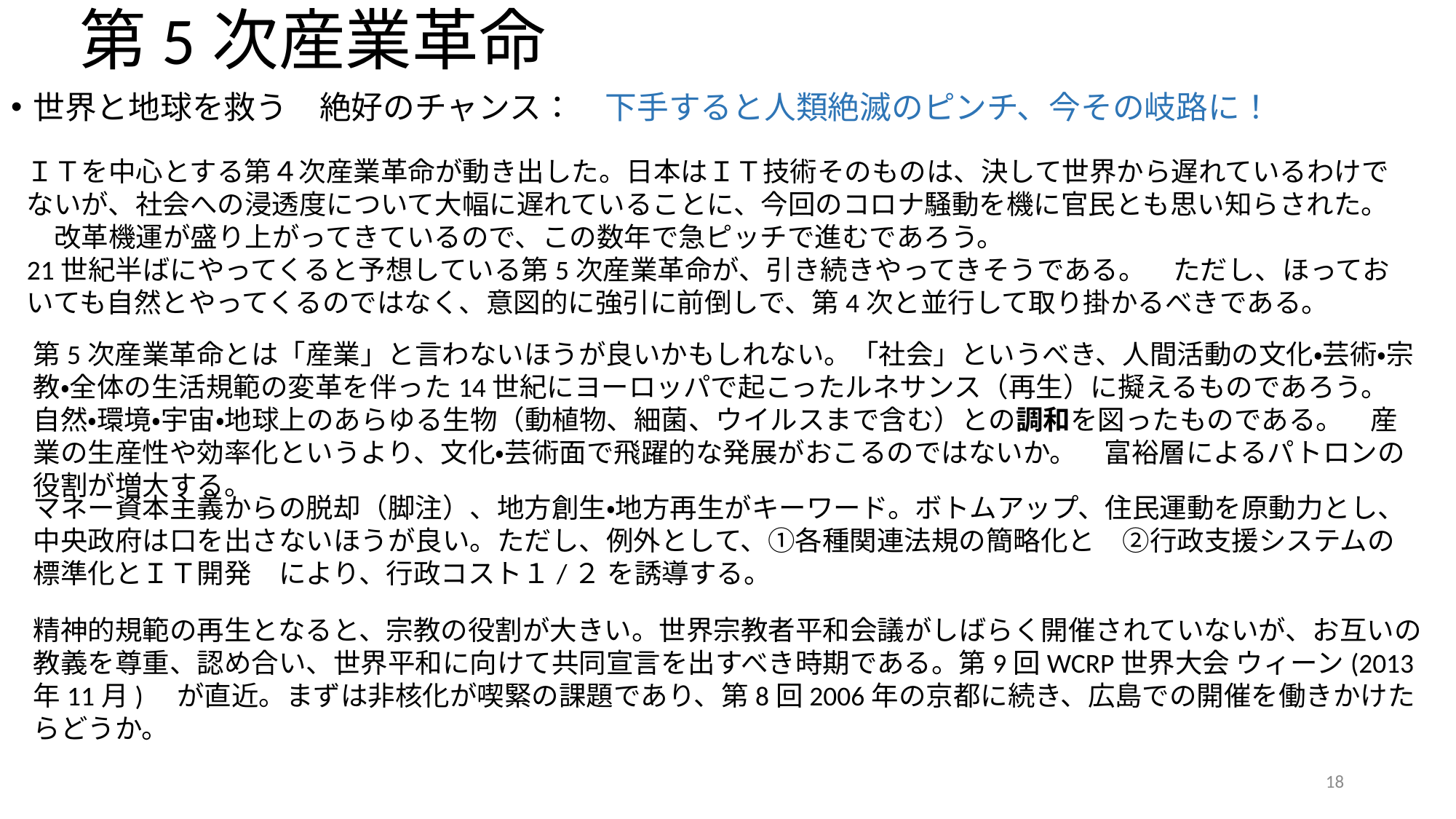

# 第5次産業革命
世界と地球を救う　絶好のチャンス：　下手すると人類絶滅のピンチ、今その岐路に！
ＩＴを中心とする第４次産業革命が動き出した。日本はＩＴ技術そのものは、決して世界から遅れているわけでないが、社会への浸透度について大幅に遅れていることに、今回のコロナ騒動を機に官民とも思い知らされた。　改革機運が盛り上がってきているので、この数年で急ピッチで進むであろう。
21世紀半ばにやってくると予想している第5次産業革命が、引き続きやってきそうである。　ただし、ほっておいても自然とやってくるのではなく、意図的に強引に前倒しで、第4次と並行して取り掛かるべきである。

第5次産業革命とは「産業」と言わないほうが良いかもしれない。「社会」というべき、人間活動の文化・芸術・宗教・全体の生活規範の変革を伴った14世紀にヨーロッパで起こったルネサンス（再生）に擬えるものであろう。　自然・環境・宇宙・地球上のあらゆる生物（動植物、細菌、ウイルスまで含む）との調和を図ったものである。　産業の生産性や効率化というより、文化・芸術面で飛躍的な発展がおこるのではないか。　富裕層によるパトロンの役割が増大する。
マネー資本主義からの脱却（脚注）、地方創生・地方再生がキーワード。ボトムアップ、住民運動を原動力とし、中央政府は口を出さないほうが良い。ただし、例外として、①各種関連法規の簡略化と　②行政支援システムの標準化とＩＴ開発　により、行政コスト１/２ を誘導する。
精神的規範の再生となると、宗教の役割が大きい。世界宗教者平和会議がしばらく開催されていないが、お互いの教義を尊重、認め合い、世界平和に向けて共同宣言を出すべき時期である。第9回WCRP世界大会 ウィーン(2013年11月)　が直近。まずは非核化が喫緊の課題であり、第8回2006年の京都に続き、広島での開催を働きかけたらどうか。
18